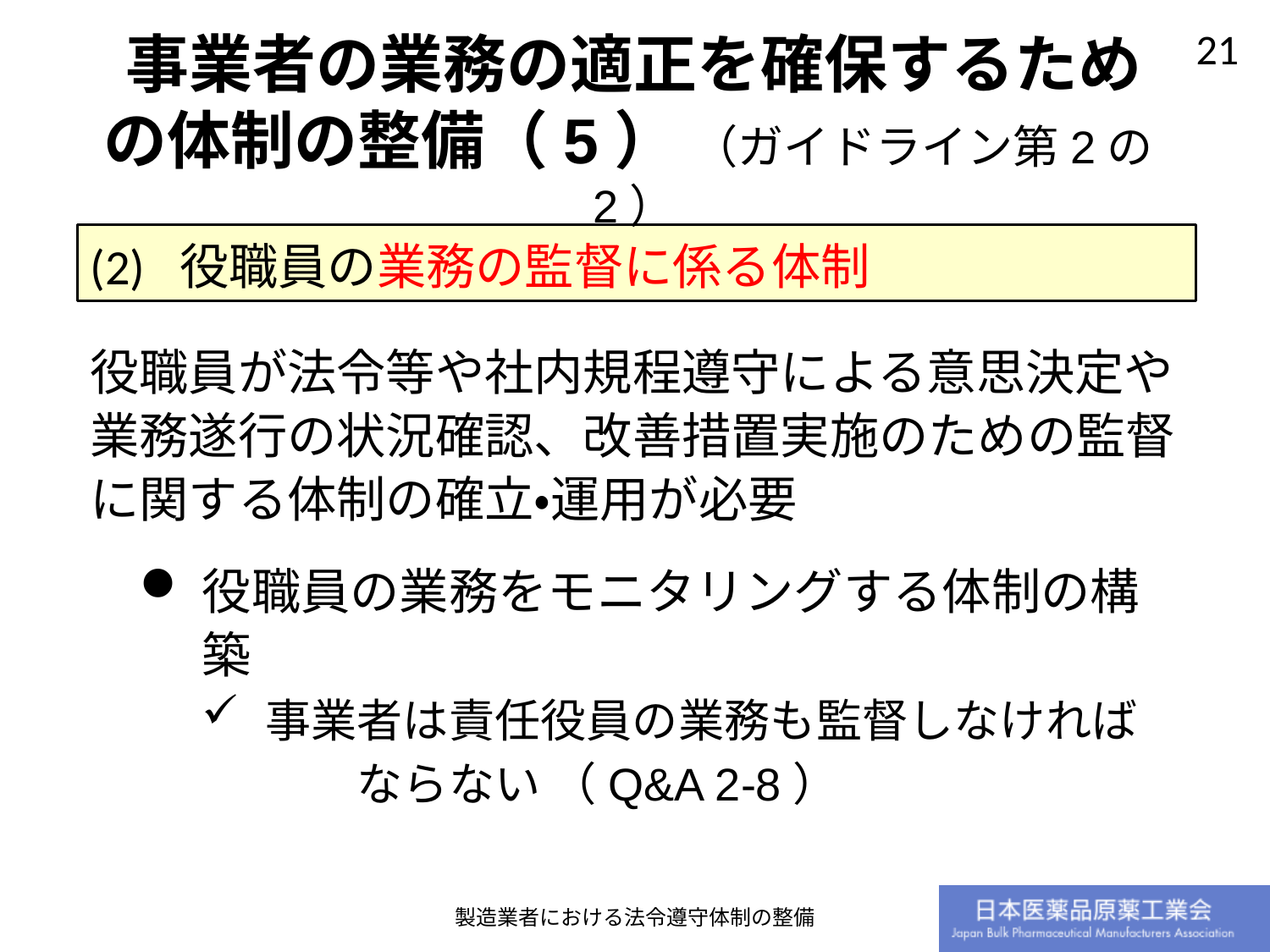

事業者の業務の適正を確保するための体制の整備（5） （ガイドライン第2の2）
(2)  役職員の業務の監督に係る体制
役職員が法令等や社内規程遵守による意思決定や業務遂行の状況確認、改善措置実施のための監督に関する体制の確立・運用が必要

役職員の業務をモニタリングする体制の構築
事業者は責任役員の業務も監督しなければ　　ならない （Q&A 2-8）
製造業者における法令遵守体制の整備